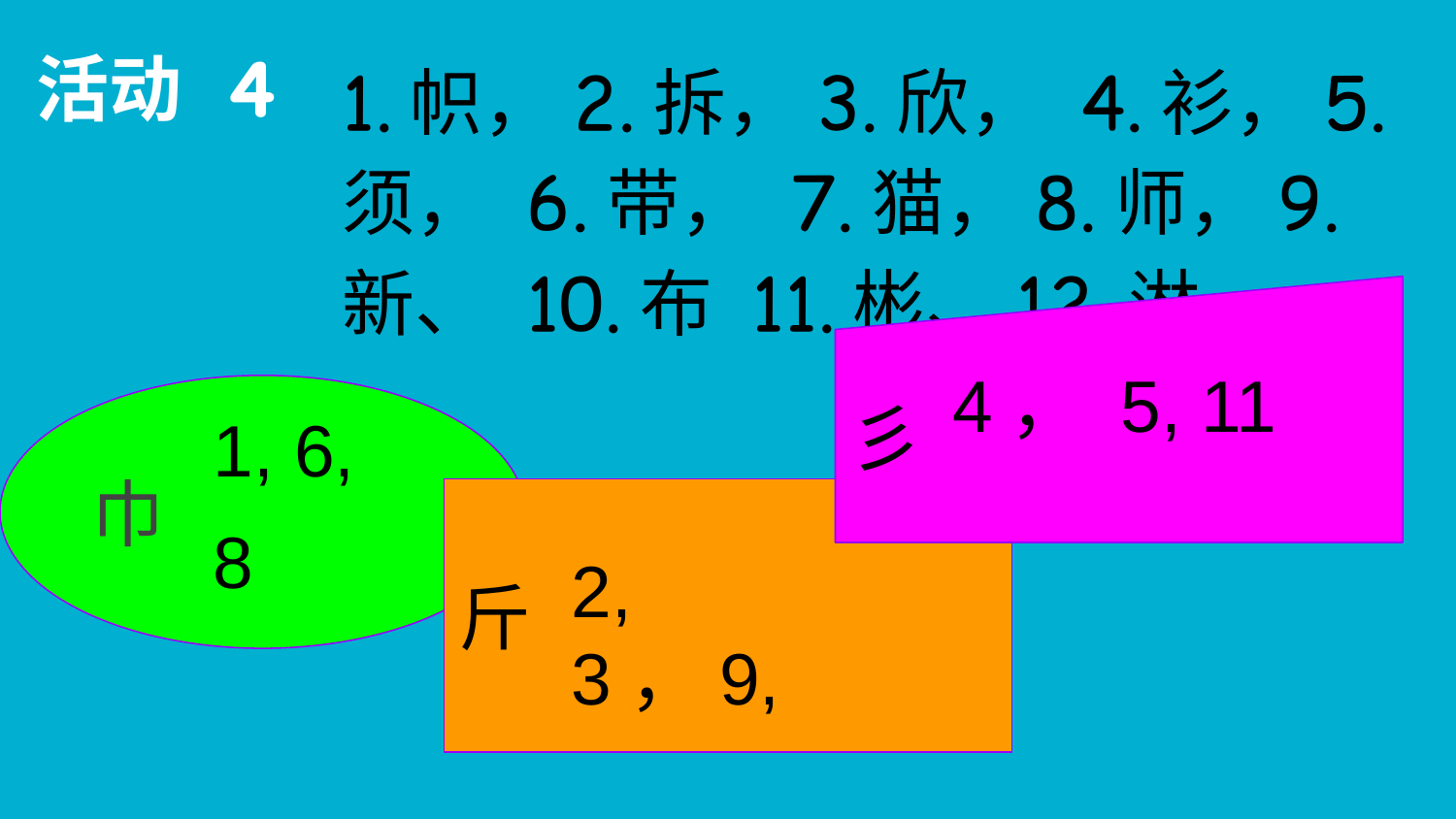

活动 4
1.帜，2.拆，3.欣， 4.衫，5.须， 6.带， 7.猫，8.师，9.新、 10.布 11.彬、12.淋

彡
4， 5, 11
巾
1, 6, 8
斤
2,  3，9,